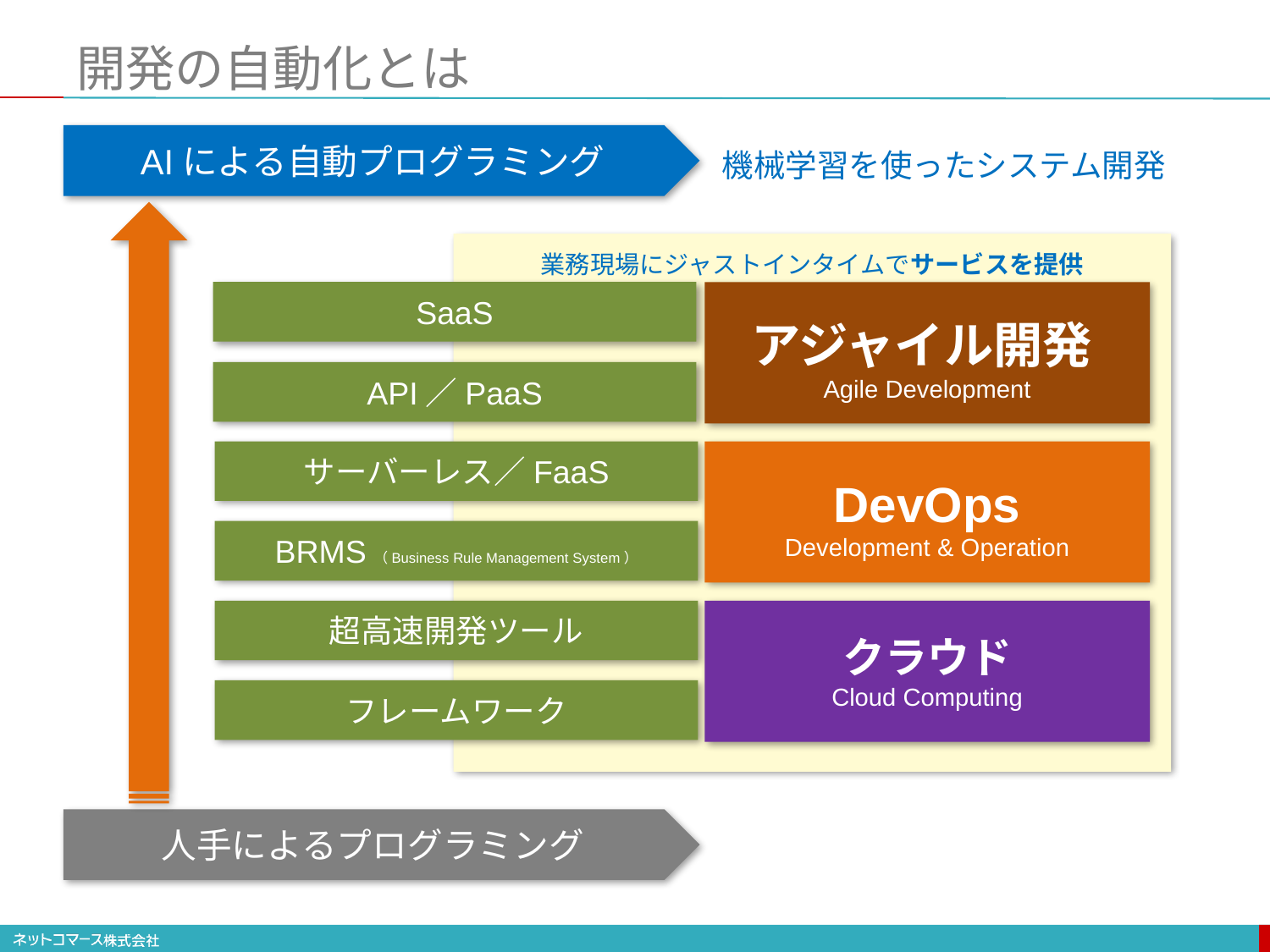

# 開発の自動化とは
AIによる自動プログラミング
機械学習を使ったシステム開発

業務現場にジャストインタイムでサービスを提供
SaaS

アジャイル開発
Agile Development
API／PaaS
サーバーレス／FaaS

DevOps
Development & Operation
BRMS（Business Rule Management System）
超高速開発ツール

クラウド
Cloud Computing
フレームワーク

人手によるプログラミング